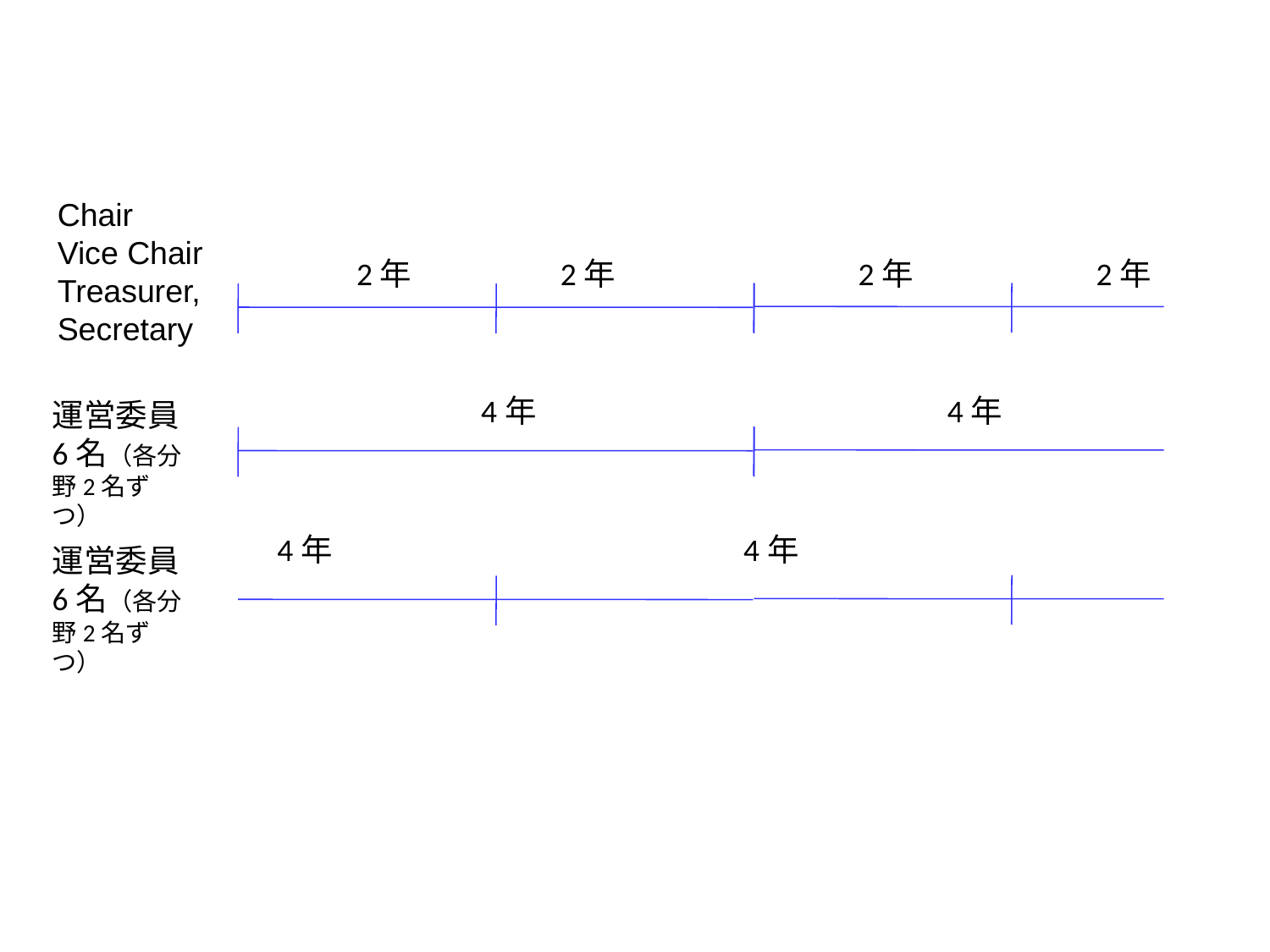

Chair
Vice Chair
Treasurer,
Secretary
2年
2年
2年
2年
4年
4年
運営委員
6名（各分野2名ずつ）
4年
4年
運営委員
6名（各分野2名ずつ）